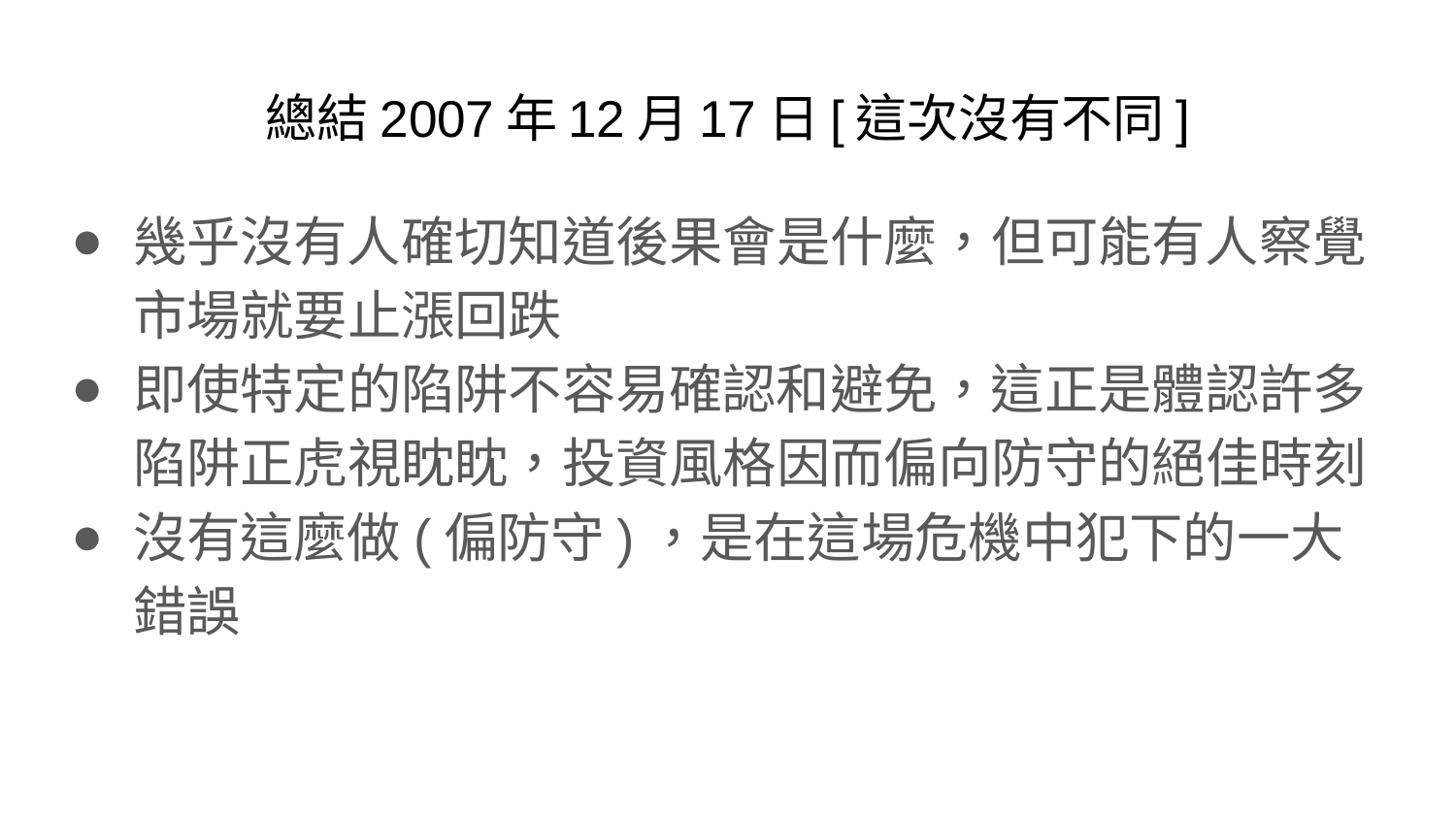

# 總結2007年12月17日[這次沒有不同]

幾乎沒有人確切知道後果會是什麼，但可能有人察覺市場就要止漲回跌
即使特定的陷阱不容易確認和避免，這正是體認許多陷阱正虎視眈眈，投資風格因而偏向防守的絕佳時刻
沒有這麼做(偏防守)，是在這場危機中犯下的一大錯誤